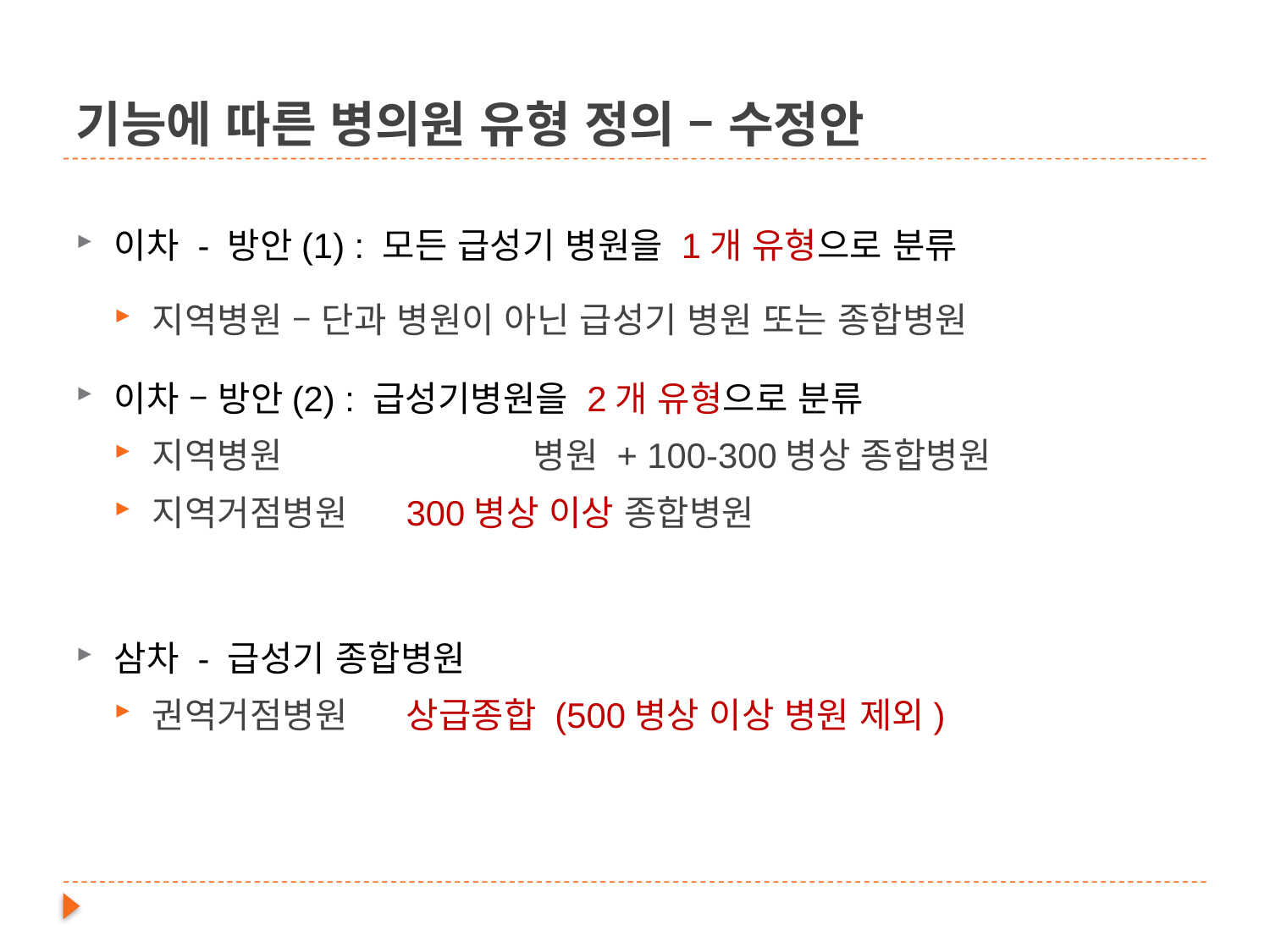

# 기능에 따른 병의원 유형 정의 – 수정안
이차 - 방안(1) : 모든 급성기 병원을 1개 유형으로 분류
지역병원 – 단과 병원이 아닌 급성기 병원 또는 종합병원
이차 – 방안(2) : 급성기병원을 2개 유형으로 분류
지역병원 		병원 + 100-300병상 종합병원
지역거점병원 	300병상 이상 종합병원

삼차 - 급성기 종합병원
권역거점병원 	상급종합 (500병상 이상 병원 제외)